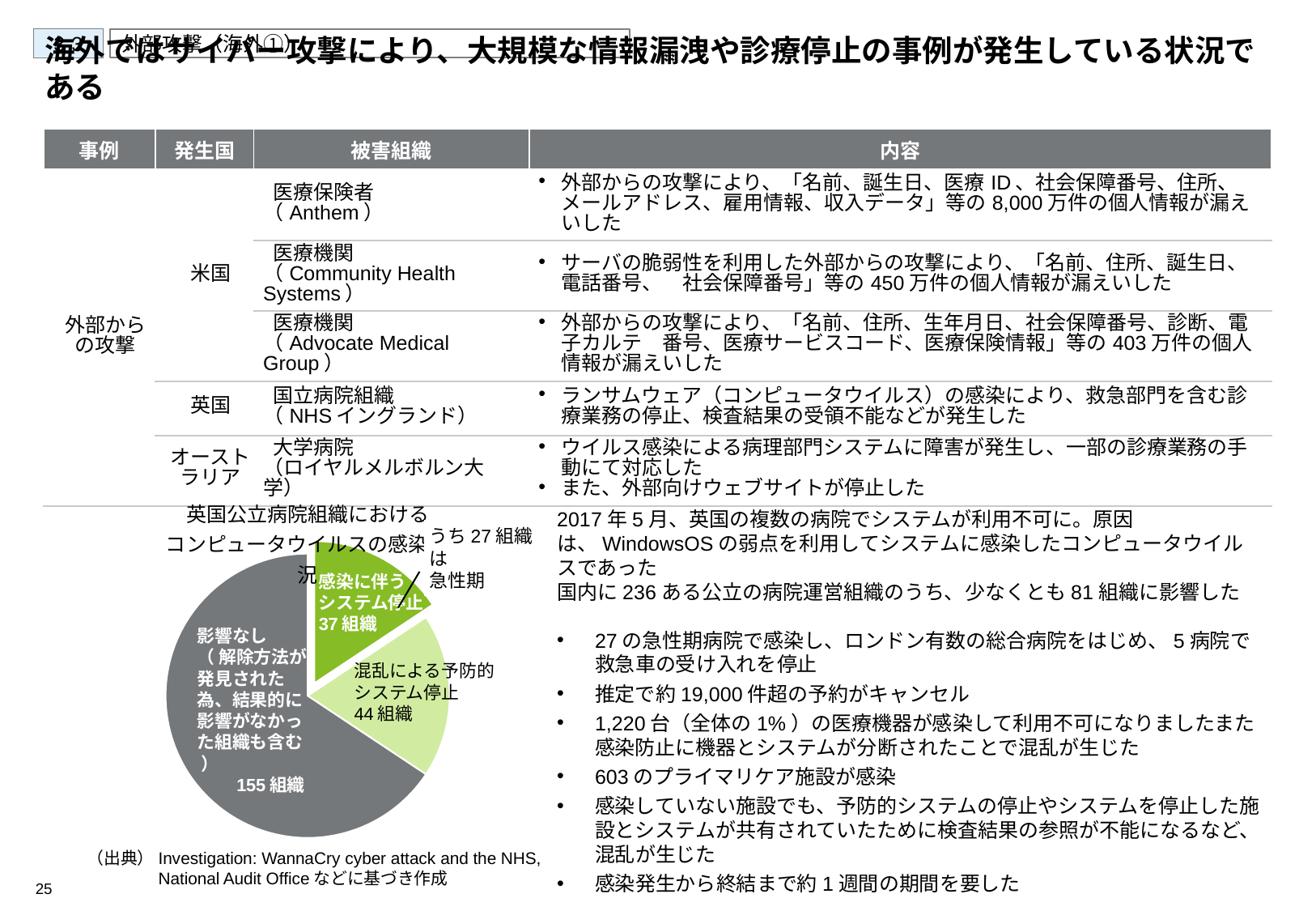

3-3
外部攻撃（海外①）
海外ではサイバー攻撃により、大規模な情報漏洩や診療停止の事例が発生している状況である
| 事例 | 発生国 | 被害組織 | 内容 |
| --- | --- | --- | --- |
| 外部からの攻撃 | 米国 | 医療保険者 （Anthem） | 外部からの攻撃により、「名前、誕生日、医療ID、社会保障番号、住所、メールアドレス、雇用情報、収入データ」等の8,000万件の個人情報が漏えいした |
|  |  | 医療機関 （Community Health Systems） | サーバの脆弱性を利用した外部からの攻撃により、「名前、住所、誕生日、電話番号、　社会保障番号」等の450万件の個人情報が漏えいした |
|  |  | 医療機関 （Advocate Medical Group） | 外部からの攻撃により、「名前、住所、生年月日、社会保障番号、診断、電子カルテ　番号、医療サービスコード、医療保険情報」等の403万件の個人情報が漏えいした |
|  | 英国 | 国立病院組織 （NHSイングランド） | ランサムウェア（コンピュータウイルス）の感染により、救急部門を含む診療業務の停止、検査結果の受領不能などが発生した |
|  | オーストラリア | 大学病院 （ロイヤルメルボルン大学） | ウイルス感染による病理部門システムに障害が発生し、一部の診療業務の手動にて対応した また、外部向けウェブサイトが停止した |

### Chart: 英国公立病院組織における
コンピュータウイルスの感染状況

| Category |  |
|---|---|
2017年5月、英国の複数の病院でシステムが利用不可に。原因は、WindowsOSの弱点を利用してシステムに感染したコンピュータウイルスであった
国内に236ある公立の病院運営組織のうち、少なくとも81組織に影響した

27の急性期病院で感染し、ロンドン有数の総合病院をはじめ、5病院で救急車の受け入れを停止
推定で約19,000件超の予約がキャンセル
1,220台（全体の1%）の医療機器が感染して利用不可になりましたまた感染防止に機器とシステムが分断されたことで混乱が生じた
603のプライマリケア施設が感染
感染していない施設でも、予防的システムの停止やシステムを停止した施設とシステムが共有されていたために検査結果の参照が不能になるなど、混乱が生じた
感染発生から終結まで約1週間の期間を要した

うち27組織は
急性期
感染に伴う
システム停止
37組織
影響なし
（ 解除方法が発見された為、結果的に影響がなかった組織も含む ）
　　155組織
混乱による予防的
システム停止
44組織
（出典）Investigation: WannaCry cyber attack and the NHS,
　　　　National Audit Officeなどに基づき作成
25